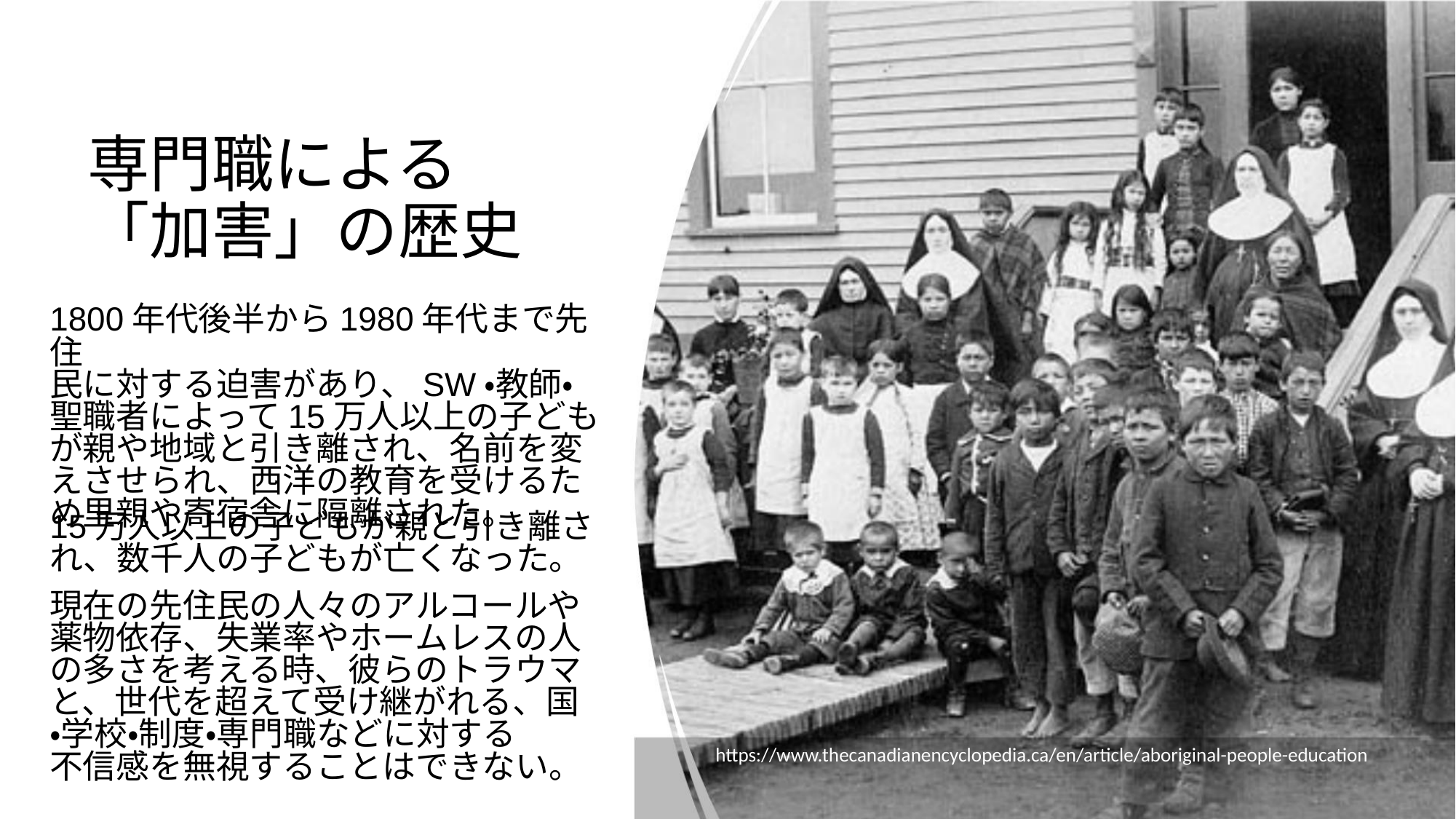

専門職による
「加害」の歴史
1800年代後半から1980年代まで先住
民に対する迫害があり、SW・教師・
聖職者によって15万人以上の子ども
が親や地域と引き離され、名前を変
えさせられ、西洋の教育を受けるた
め里親や寄宿舎に隔離された。
15万人以上の子どもが親と引き離さ
れ、数千人の子どもが亡くなった。
現在の先住民の人々のアルコールや
薬物依存、失業率やホームレスの人
の多さを考える時、彼らのトラウマ
と、世代を超えて受け継がれる、国
・学校・制度・専門職などに対する
不信感を無視することはできない。
https://www.thecanadianencyclopedia.ca/en/article/aboriginal-people-education